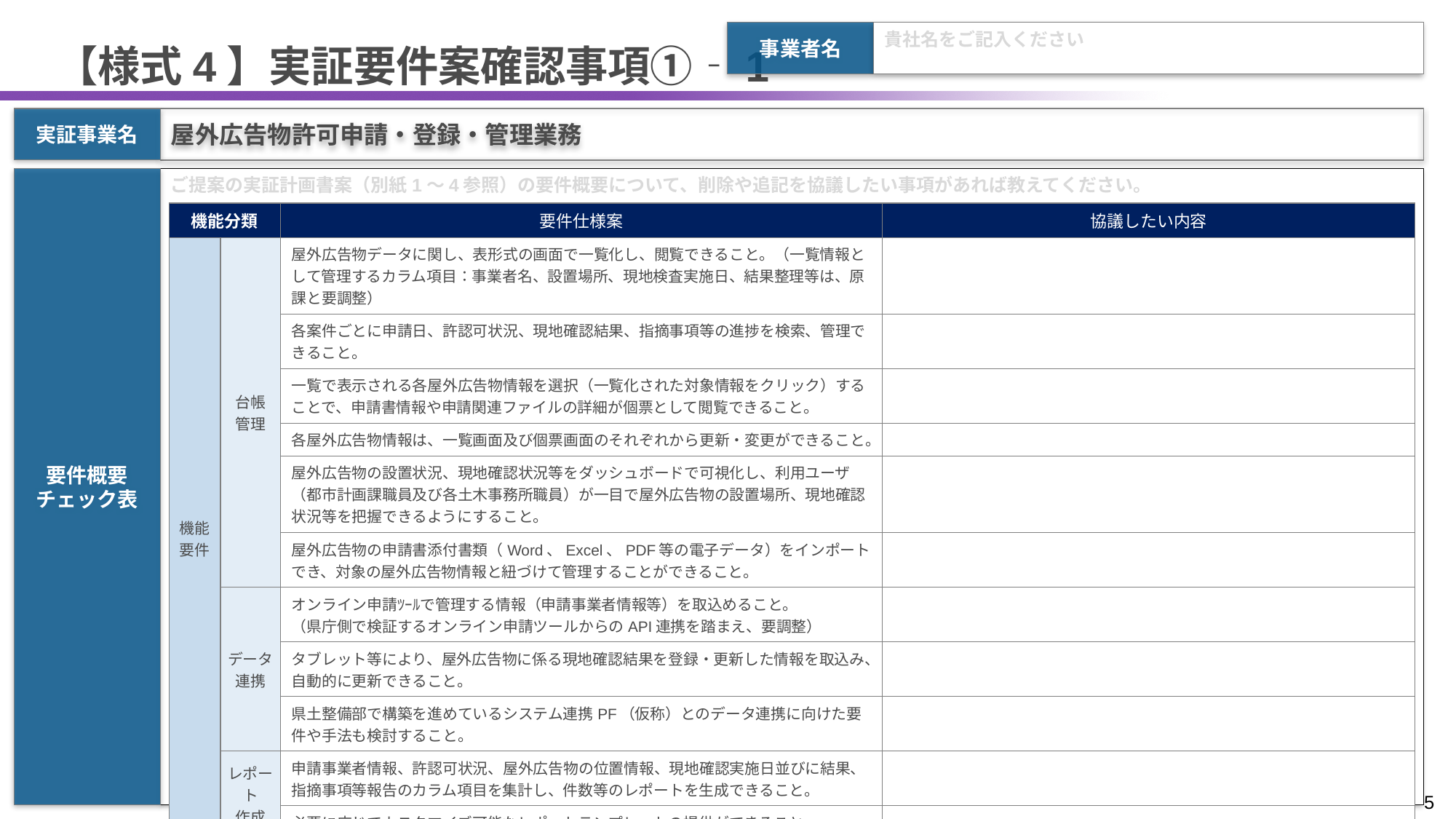

事業者名
貴社名をご記入ください
# 【様式4】実証要件案確認事項①‐1
屋外広告物許可申請・登録・管理業務
実証事業名
ご提案の実証計画書案（別紙1～4参照）の要件概要について、削除や追記を協議したい事項があれば教えてください。
要件概要
チェック表
| 機能分類 |  | 要件仕様案 | 協議したい内容 |
| --- | --- | --- | --- |
| 機能 要件 | 台帳 管理 | 屋外広告物データに関し、表形式の画面で一覧化し、閲覧できること。（一覧情報として管理するカラム項目：事業者名、設置場所、現地検査実施日、結果整理等は、原課と要調整） |  |
|  |  | 各案件ごとに申請日、許認可状況、現地確認結果、指摘事項等の進捗を検索、管理できること。 |  |
|  |  | 一覧で表示される各屋外広告物情報を選択（一覧化された対象情報をクリック）することで、申請書情報や申請関連ファイルの詳細が個票として閲覧できること。 |  |
|  |  | 各屋外広告物情報は、一覧画面及び個票画面のそれぞれから更新・変更ができること。 |  |
|  |  | 屋外広告物の設置状況、現地確認状況等をダッシュボードで可視化し、利用ユーザ（都市計画課職員及び各土木事務所職員）が一目で屋外広告物の設置場所、現地確認状況等を把握できるようにすること。 |  |
|  |  | 屋外広告物の申請書添付書類（Word、Excel、PDF等の電子データ）をインポートでき、対象の屋外広告物情報と紐づけて管理することができること。 |  |
|  | データ 連携 | オンライン申請ﾂｰﾙで管理する情報（申請事業者情報等）を取込めること。 （県庁側で検証するオンライン申請ツールからのAPI連携を踏まえ、要調整） |  |
|  |  | タブレット等により、屋外広告物に係る現地確認結果を登録・更新した情報を取込み、自動的に更新できること。 |  |
|  |  | 県土整備部で構築を進めているシステム連携PF（仮称）とのデータ連携に向けた要件や手法も検討すること。 |  |
|  | レポート 作成 | 申請事業者情報、許認可状況、屋外広告物の位置情報、現地確認実施日並びに結果、指摘事項等報告のカラム項目を集計し、件数等のレポートを生成できること。 |  |
|  |  | 必要に応じてカスタマイズ可能なレポートテンプレートの提供ができること。 |  |
注　協議したい内容の欄が不足（要件追記の協議）する場合は、適宜行を増やしてください。